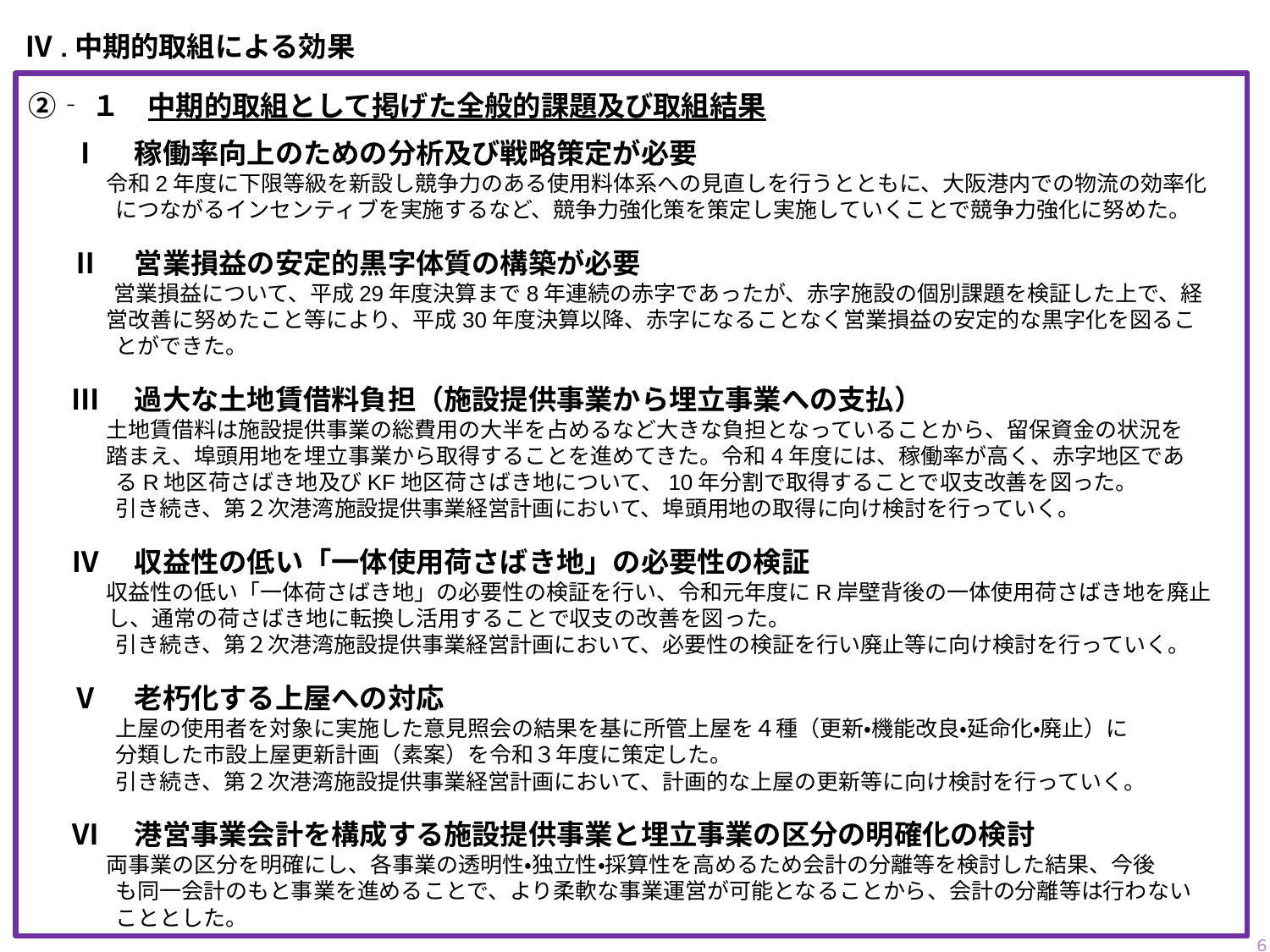

# Ⅳ.中期的取組による効果

②‐１　中期的取組として掲げた全般的課題及び取組結果

Ⅰ　稼働率向上のための分析及び戦略策定が必要
      令和2年度に下限等級を新設し競争力のある使用料体系への見直しを行うとともに、大阪港内での物流の効率化
　　につながるインセンティブを実施するなど、競争力強化策を策定し実施していくことで競争力強化に努めた。

Ⅱ　営業損益の安定的黒字体質の構築が必要
  　 営業損益について、平成29年度決算まで8年連続の赤字であったが、赤字施設の個別課題を検証した上で、経
      営改善に努めたこと等により、平成30年度決算以降、赤字になることなく営業損益の安定的な黒字化を図るこ
　　とができた。

Ⅲ　過大な土地賃借料負担（施設提供事業から埋立事業への支払）
      土地賃借料は施設提供事業の総費用の大半を占めるなど大きな負担となっていることから、留保資金の状況を
      踏まえ、埠頭用地を埋立事業から取得することを進めてきた。令和4年度には、稼働率が高く、赤字地区であ
　　るR地区荷さばき地及びKF地区荷さばき地について、10年分割で取得することで収支改善を図った。
　　引き続き、第２次港湾施設提供事業経営計画において、埠頭用地の取得に向け検討を行っていく。

Ⅳ　収益性の低い「一体使用荷さばき地」の必要性の検証
      収益性の低い「一体荷さばき地」の必要性の検証を行い、令和元年度にR岸壁背後の一体使用荷さばき地を廃止
　   し、通常の荷さばき地に転換し活用することで収支の改善を図った。
　　引き続き、第２次港湾施設提供事業経営計画において、必要性の検証を行い廃止等に向け検討を行っていく。

Ⅴ　老朽化する上屋への対応
　　上屋の使用者を対象に実施した意見照会の結果を基に所管上屋を４種（更新・機能改良・延命化・廃止）に
　　分類した市設上屋更新計画（素案）を令和３年度に策定した。
　　引き続き、第２次港湾施設提供事業経営計画において、計画的な上屋の更新等に向け検討を行っていく。

Ⅵ　港営事業会計を構成する施設提供事業と埋立事業の区分の明確化の検討
      両事業の区分を明確にし、各事業の透明性・独立性・採算性を高めるため会計の分離等を検討した結果、今後
　　も同一会計のもと事業を進めることで、より柔軟な事業運営が可能となることから、会計の分離等は行わない
　　こととした。
６